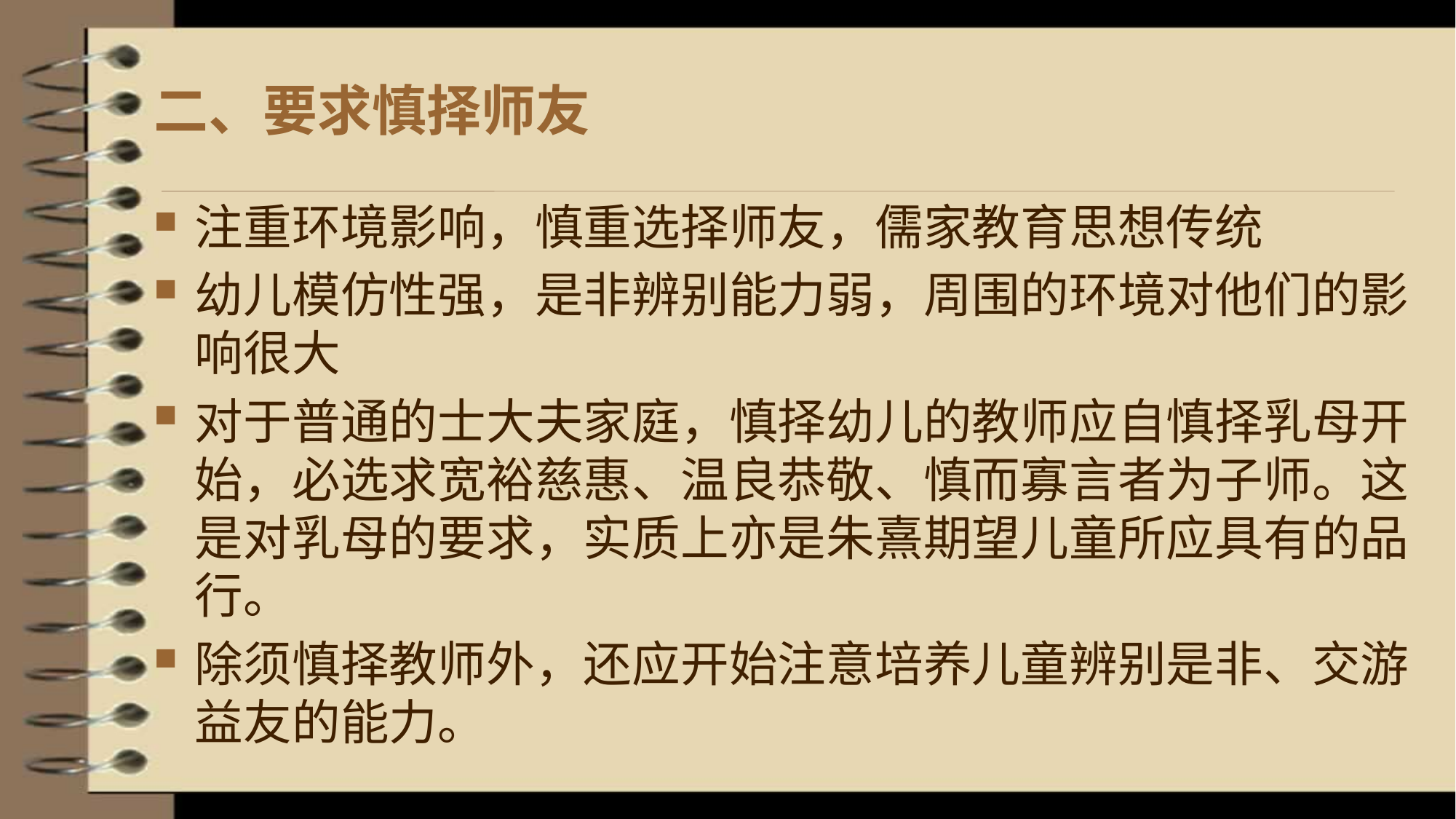

# 二、要求慎择师友
注重环境影响，慎重选择师友，儒家教育思想传统
幼儿模仿性强，是非辨别能力弱，周围的环境对他们的影响很大
对于普通的士大夫家庭，慎择幼儿的教师应自慎择乳母开始，必选求宽裕慈惠、温良恭敬、慎而寡言者为子师。这是对乳母的要求，实质上亦是朱熹期望儿童所应具有的品行。
除须慎择教师外，还应开始注意培养儿童辨别是非、交游益友的能力。